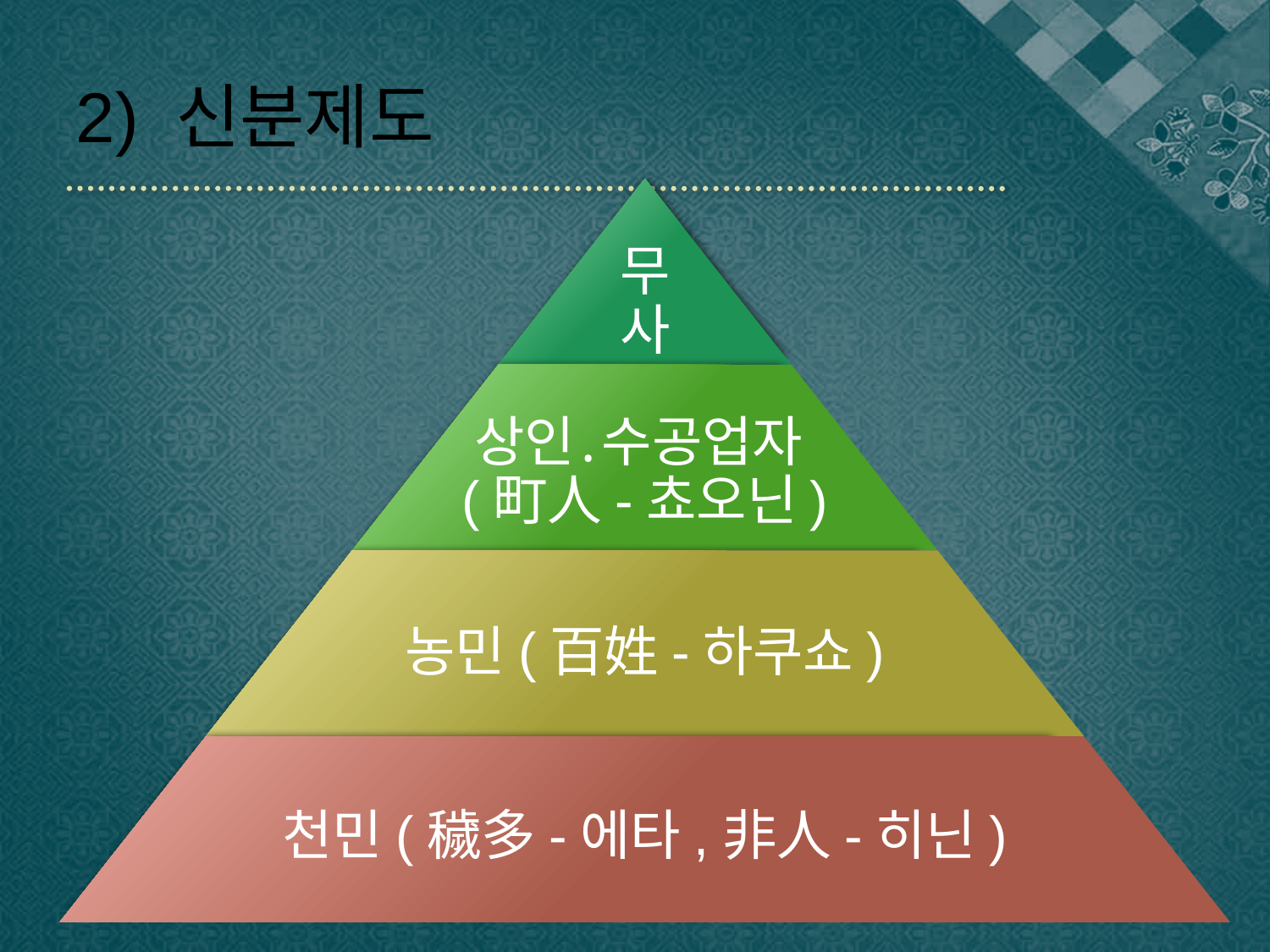

# 2) 신분제도
무사
상인․수공업자(町人-쵸오닌)
농민(百姓-하쿠쇼)
천민(穢多-에타,非人-히닌)